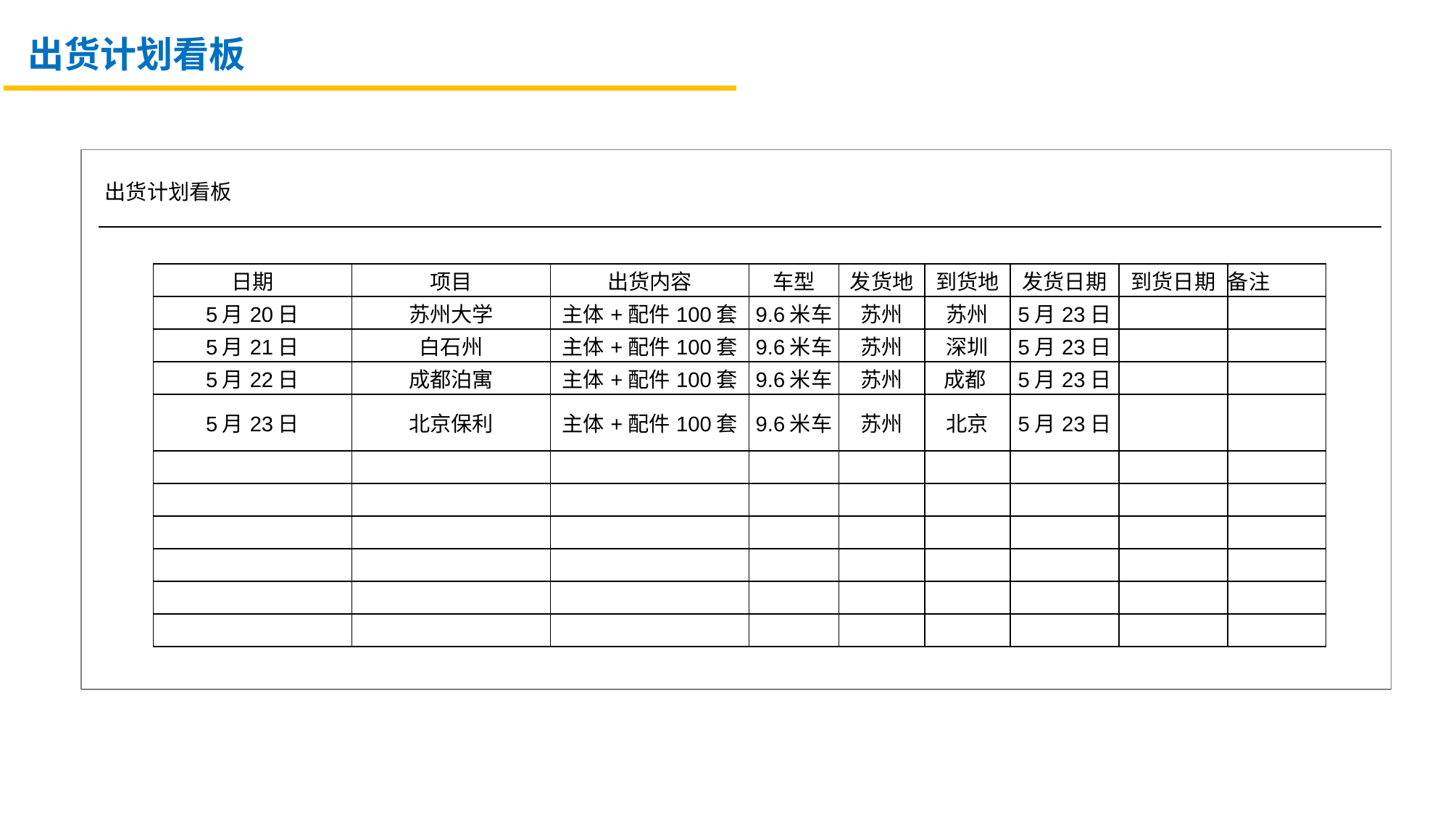

出货计划看板

出货计划看板
| 日期 | 项目 | 出货内容 | 车型 | 发货地 | 到货地 | 发货日期 | 到货日期 | 备注 |
| --- | --- | --- | --- | --- | --- | --- | --- | --- |
| 5月20日 | 苏州大学 | 主体+配件100套 | 9.6米车 | 苏州 | 苏州 | 5月23日 |  |  |
| 5月21日 | 白石州 | 主体+配件100套 | 9.6米车 | 苏州 | 深圳 | 5月23日 |  |  |
| 5月22日 | 成都泊寓 | 主体+配件100套 | 9.6米车 | 苏州 | 成都 | 5月23日 |  |  |
| 5月23日 | 北京保利 | 主体+配件100套 | 9.6米车 | 苏州 | 北京 | 5月23日 |  |  |
|  |  |  |  |  |  |  |  |  |
|  |  |  |  |  |  |  |  |  |
|  |  |  |  |  |  |  |  |  |
|  |  |  |  |  |  |  |  |  |
|  |  |  |  |  |  |  |  |  |
|  |  |  |  |  |  |  |  |  |